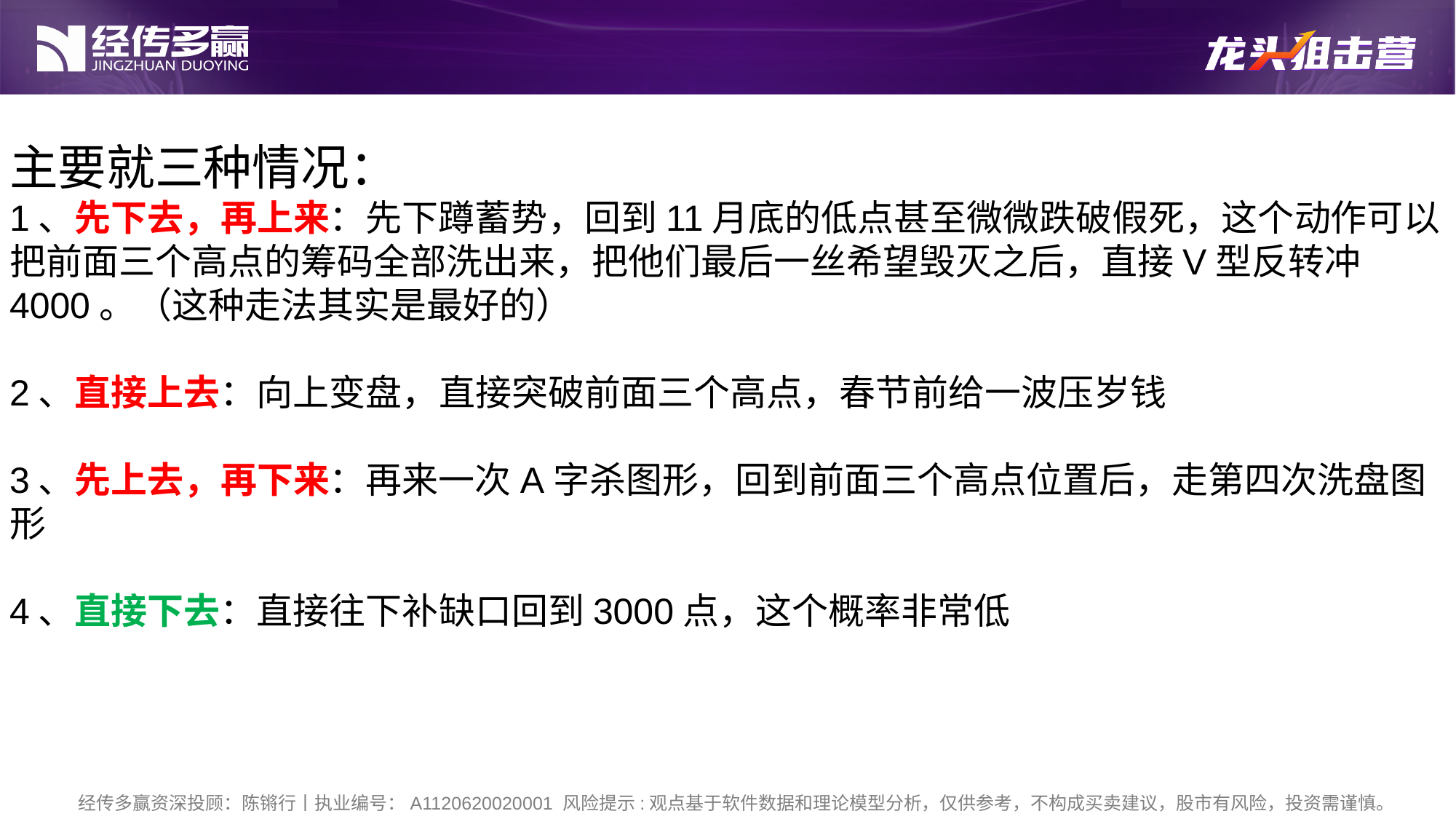

主要就三种情况：
1、先下去，再上来：先下蹲蓄势，回到11月底的低点甚至微微跌破假死，这个动作可以把前面三个高点的筹码全部洗出来，把他们最后一丝希望毁灭之后，直接V型反转冲4000。（这种走法其实是最好的）

2、直接上去：向上变盘，直接突破前面三个高点，春节前给一波压岁钱

3、先上去，再下来：再来一次A字杀图形，回到前面三个高点位置后，走第四次洗盘图形

4、直接下去：直接往下补缺口回到3000点，这个概率非常低